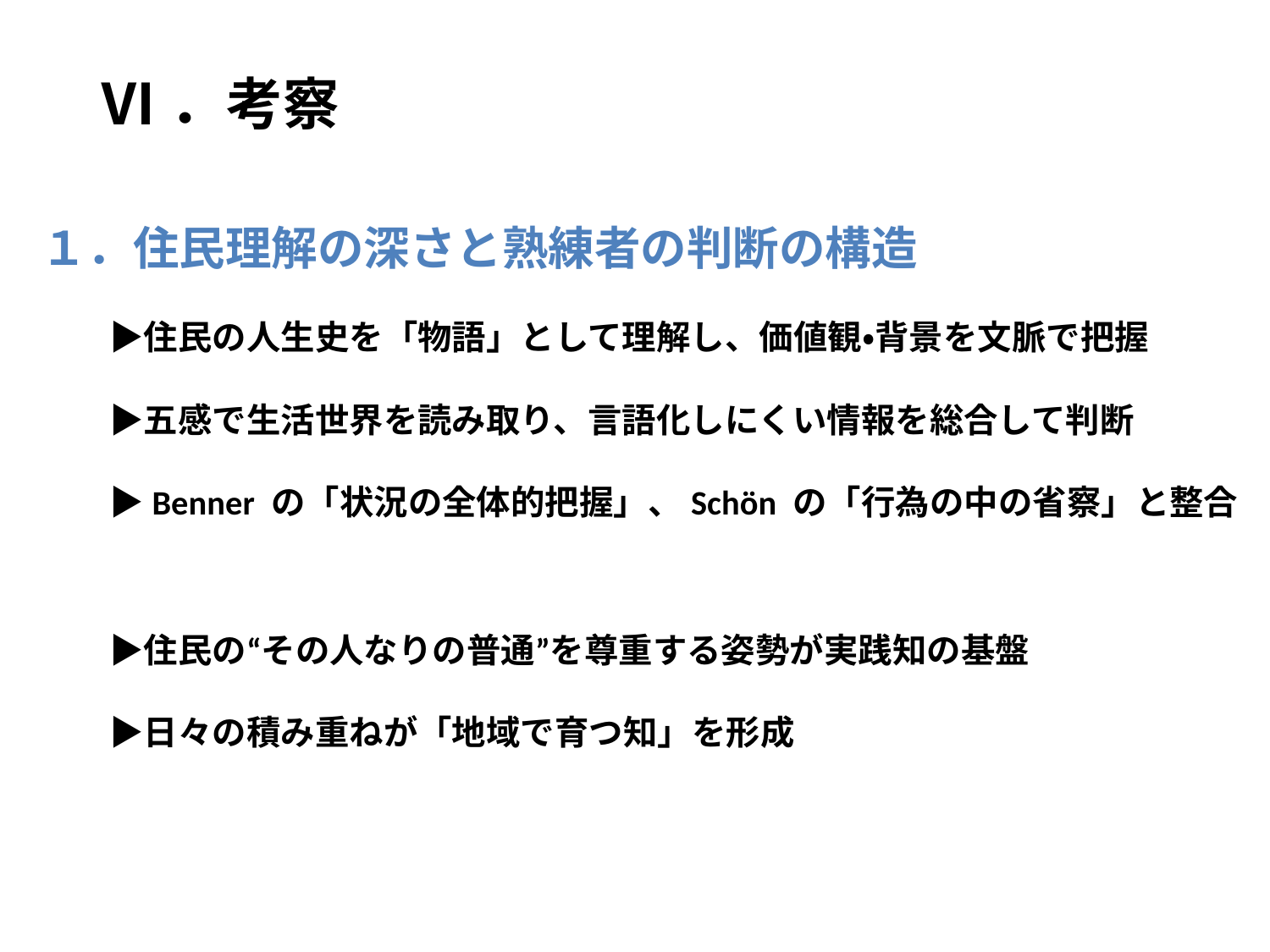

# Ⅵ．考察
１．住民理解の深さと熟練者の判断の構造
　　▶住民の人生史を「物語」として理解し、価値観・背景を文脈で把握
　　▶五感で生活世界を読み取り、言語化しにくい情報を総合して判断
　　▶Benner の「状況の全体的把握」、Schön の「行為の中の省察」と整合
　　▶住民の“その人なりの普通”を尊重する姿勢が実践知の基盤
　　▶日々の積み重ねが「地域で育つ知」を形成